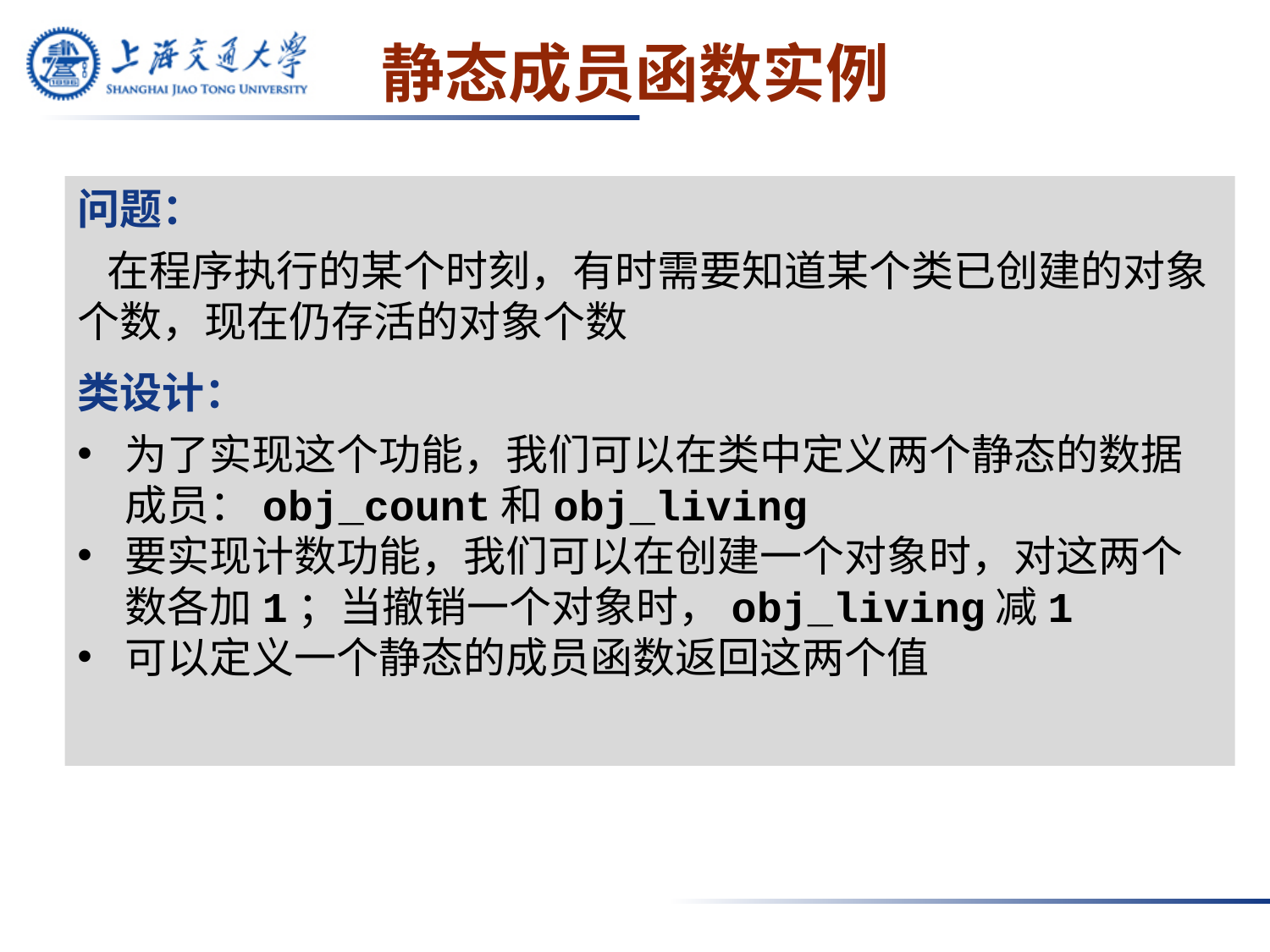

# 静态成员函数实例
问题：
  在程序执行的某个时刻，有时需要知道某个类已创建的对象个数，现在仍存活的对象个数
类设计：
为了实现这个功能，我们可以在类中定义两个静态的数据成员：obj_count和obj_living
要实现计数功能，我们可以在创建一个对象时，对这两个数各加1；当撤销一个对象时，obj_living减1
可以定义一个静态的成员函数返回这两个值